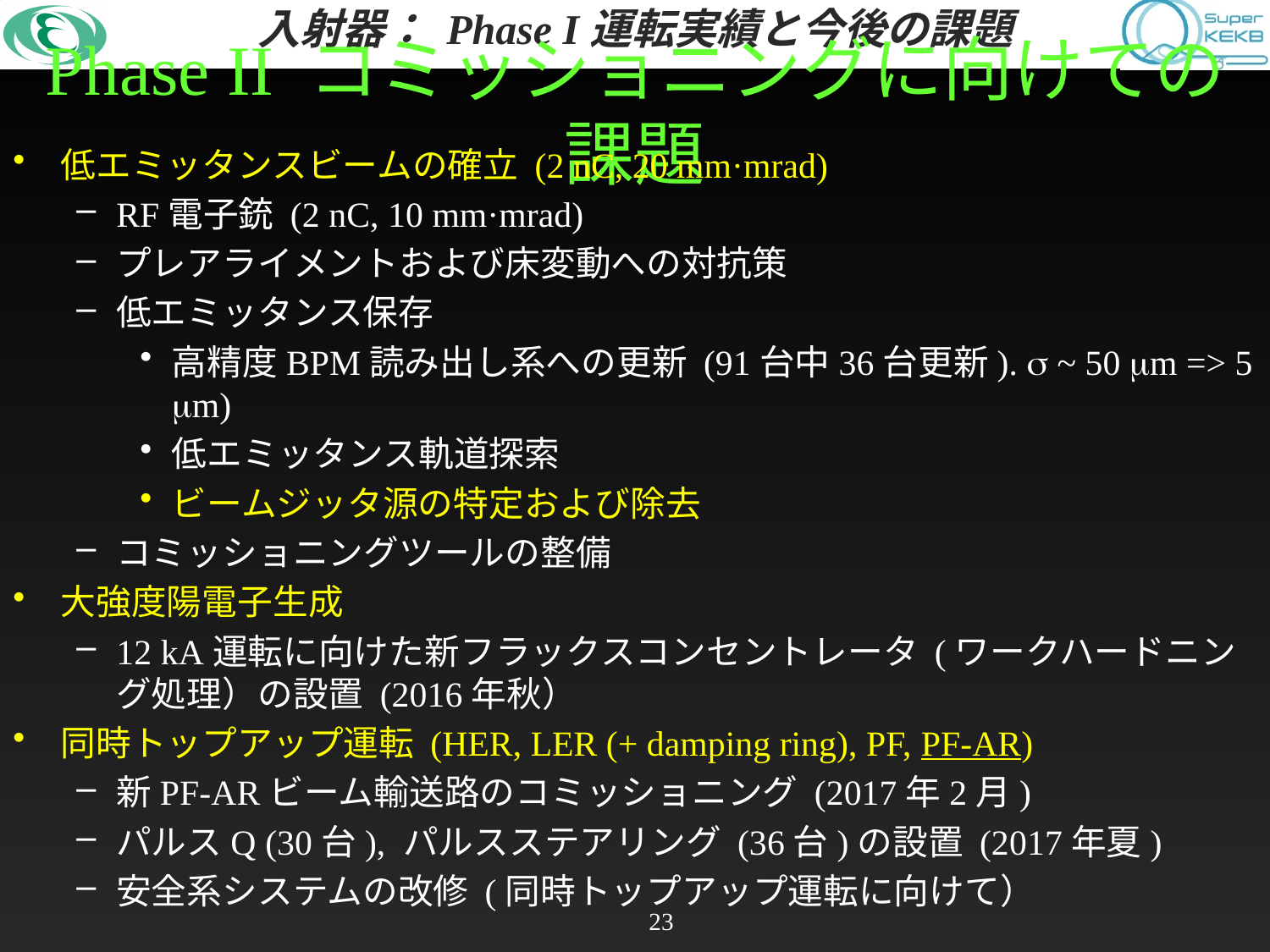

# Phase II コミッショニングに向けての課題
低エミッタンスビームの確立 (2 nC, 20 mm·mrad)
RF電子銃 (2 nC, 10 mm·mrad)
プレアライメントおよび床変動への対抗策
低エミッタンス保存
高精度BPM読み出し系への更新 (91台中36台更新). σ ~ 50 μm => 5 μm)
低エミッタンス軌道探索
ビームジッタ源の特定および除去
コミッショニングツールの整備
大強度陽電子生成
12 kA運転に向けた新フラックスコンセントレータ (ワークハードニング処理）の設置 (2016年秋）
同時トップアップ運転 (HER, LER (+ damping ring), PF, PF-AR)
新PF-ARビーム輸送路のコミッショニング (2017年2月)
パルスQ (30台), パルスステアリング (36台)の設置 (2017年夏)
安全系システムの改修 (同時トップアップ運転に向けて）
23